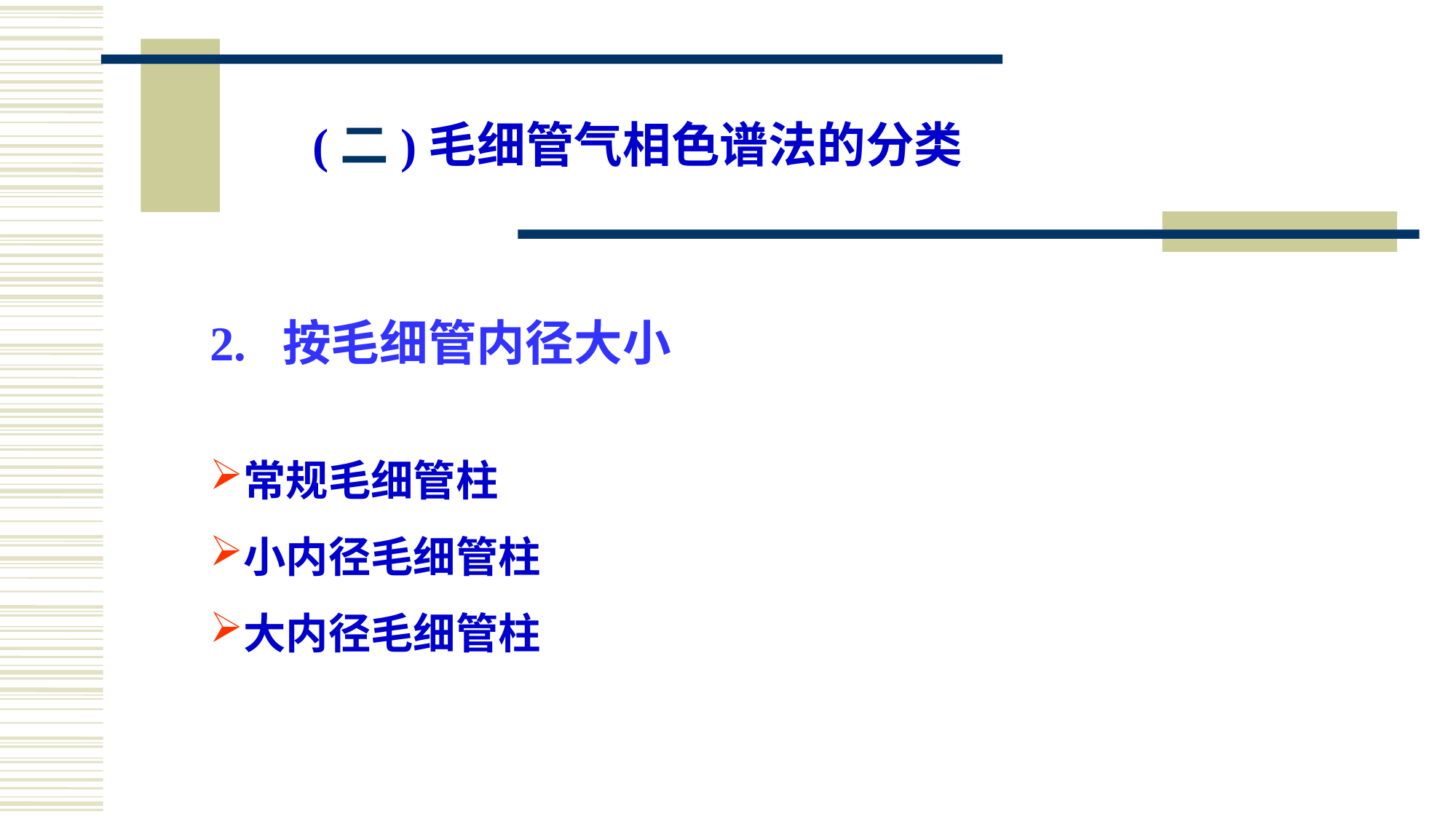

(二)毛细管气相色谱法的分类
2.  按毛细管内径大小

常规毛细管柱
小内径毛细管柱
大内径毛细管柱